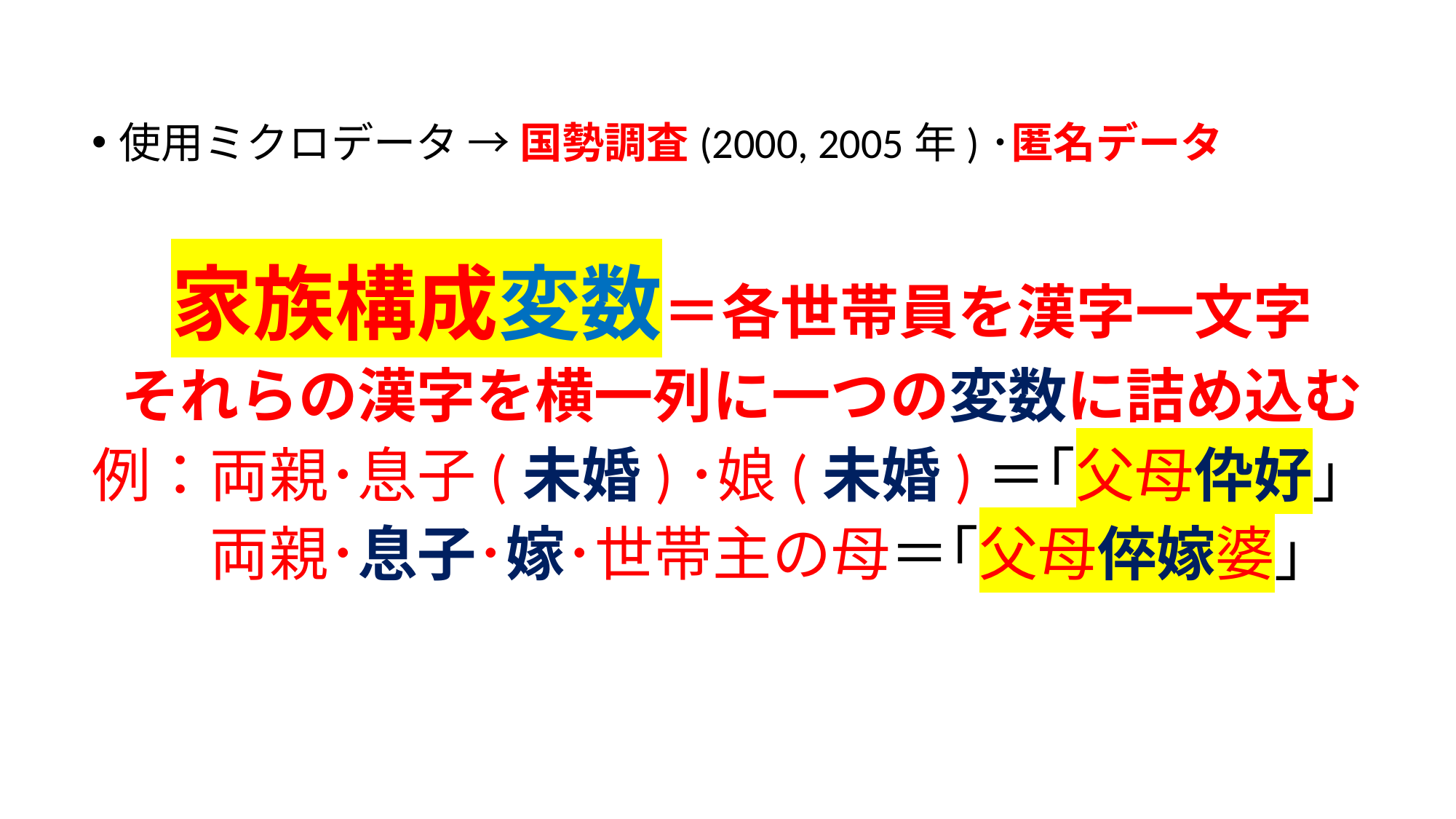

使用ミクロデータ → 国勢調査(2000, 2005年)･匿名データ

家族構成変数＝各世帯員を漢字一文字
それらの漢字を横一列に一つの変数に詰め込む
例：両親･息子(未婚)･娘(未婚)＝｢父母伜好｣
　　両親･息子･嫁･世帯主の母＝｢父母倅嫁婆｣